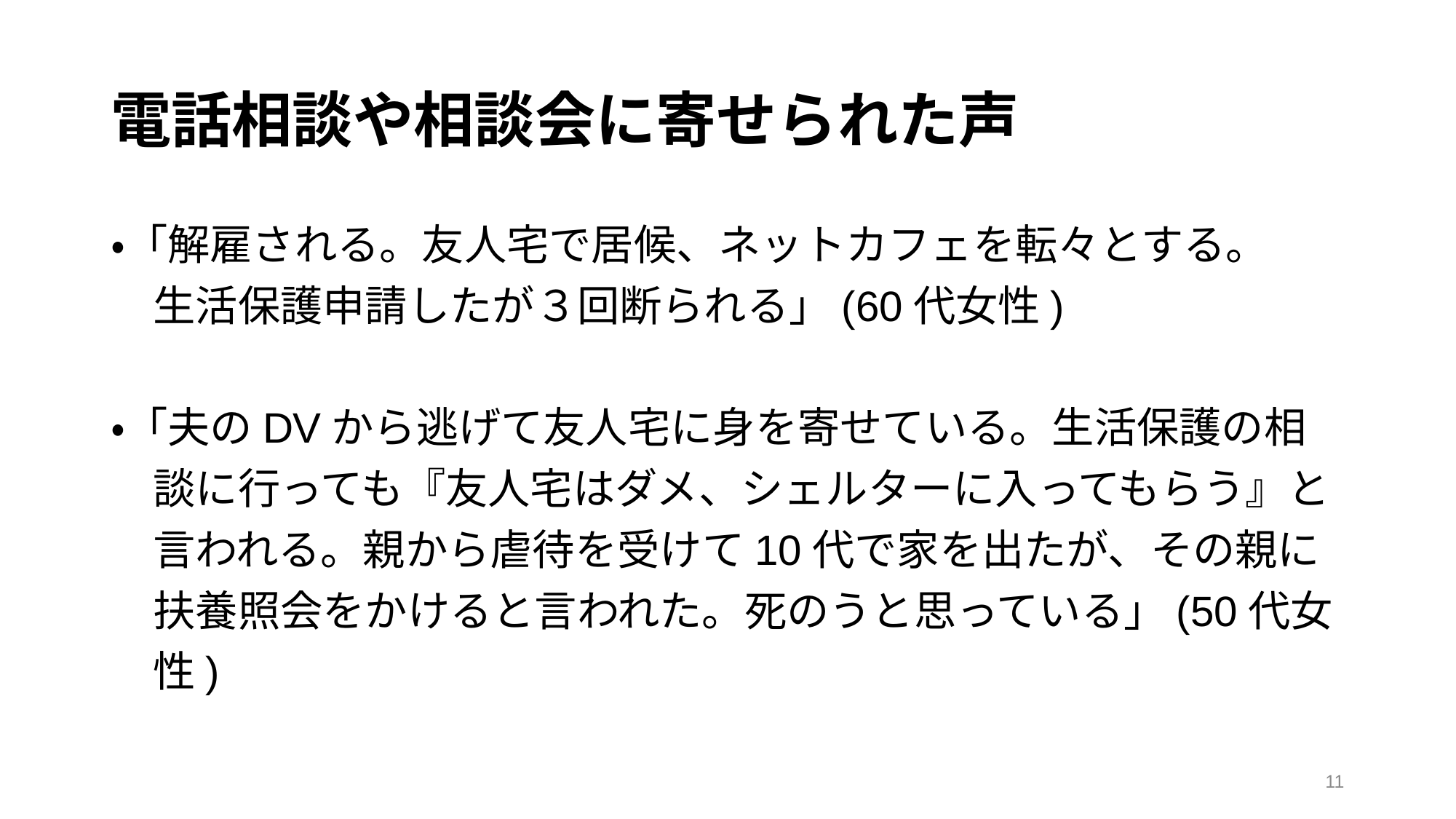

# 電話相談や相談会に寄せられた声
・「解雇される。友人宅で居候、ネットカフェを転々とする。
　生活保護申請したが３回断られる」(60代女性)

・「夫のDVから逃げて友人宅に身を寄せている。生活保護の相
　談に行っても『友人宅はダメ、シェルターに入ってもらう』と
　言われる。親から虐待を受けて10代で家を出たが、その親に
　扶養照会をかけると言われた。死のうと思っている」(50代女
　性)

11